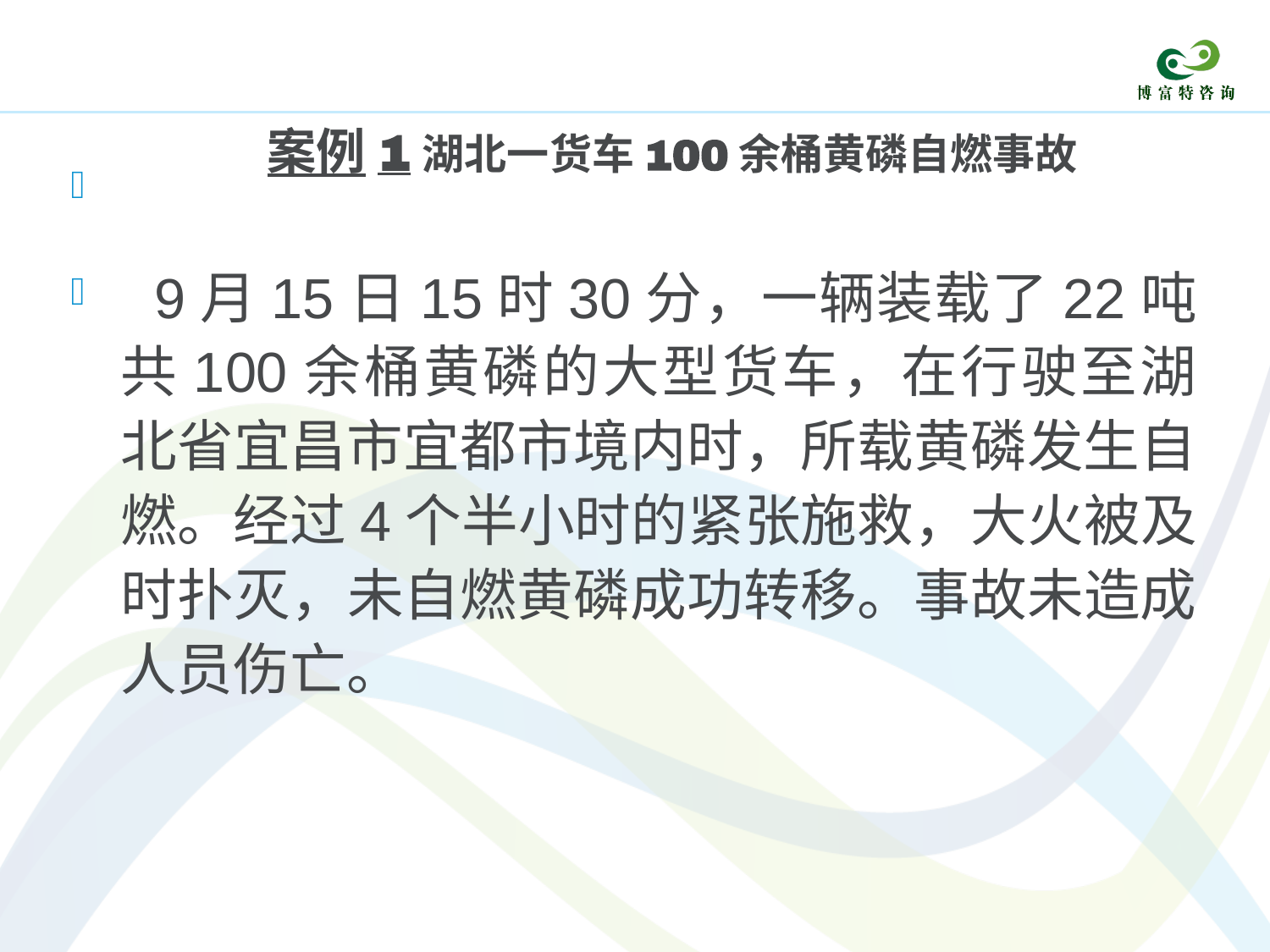

# 案例1湖北一货车100余桶黄磷自燃事故

  9月15日15时30分，一辆装载了22吨共100余桶黄磷的大型货车，在行驶至湖北省宜昌市宜都市境内时，所载黄磷发生自燃。经过4个半小时的紧张施救，大火被及时扑灭，未自燃黄磷成功转移。事故未造成人员伤亡。